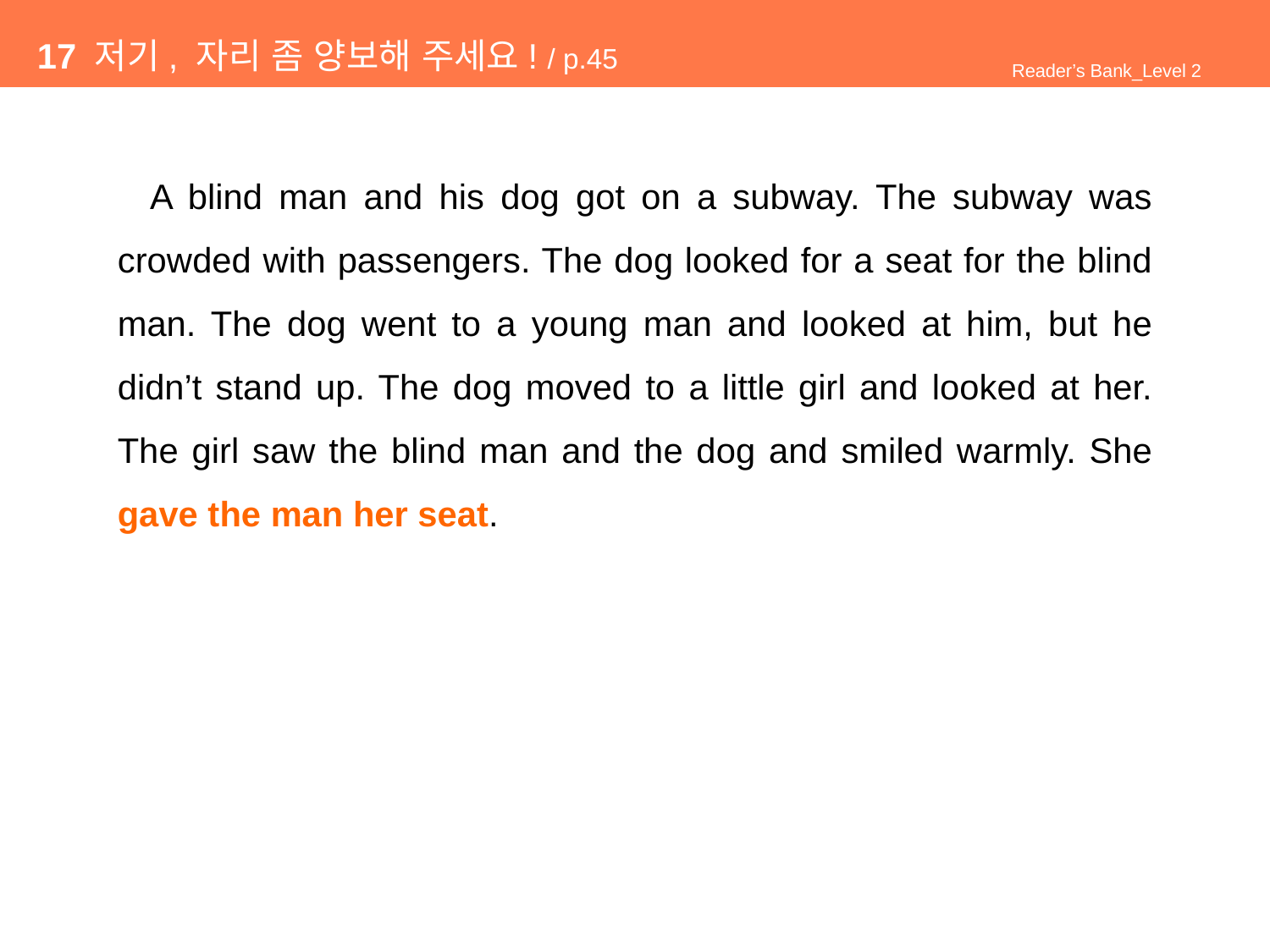

# 17 저기, 자리 좀 양보해 주세요! / p.45
Reader’s Bank_Level 2
  A blind man and his dog got on a subway. The subway was crowded with passengers. The dog looked for a seat for the blind man. The dog went to a young man and looked at him, but he didn’t stand up. The dog moved to a little girl and looked at her. The girl saw the blind man and the dog and smiled warmly. She gave the man her seat.